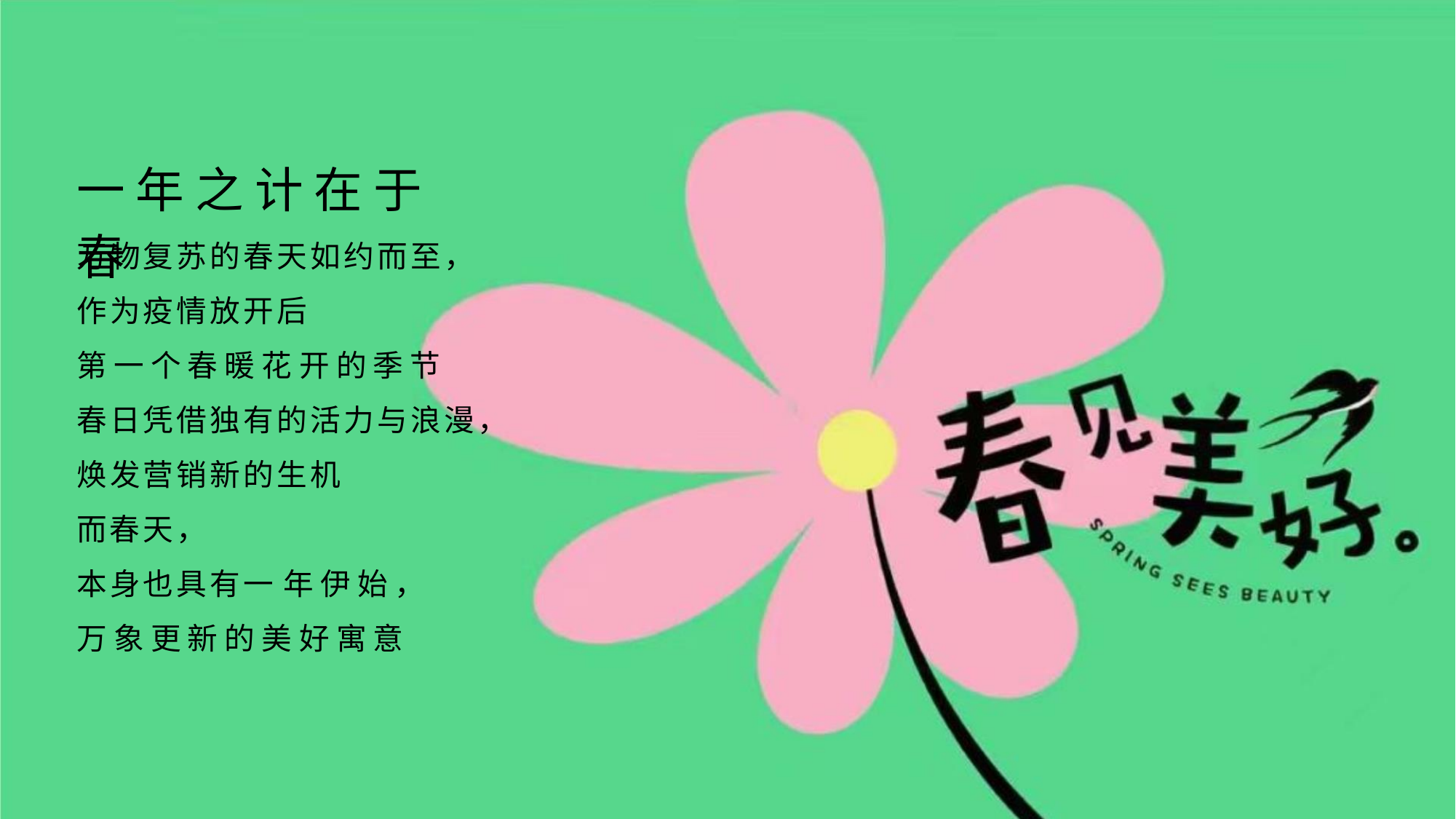

一 年 之 计 在 于 春
万物复苏的春天如约而至，
作为疫情放开后
第 一 个 春 暖 花 开 的 季 节
春日凭借独有的活力与浪漫，
焕发营销新的生机
而春天，
本身也具有一 年 伊 始 ，
万 象 更 新 的 美 好 寓 意